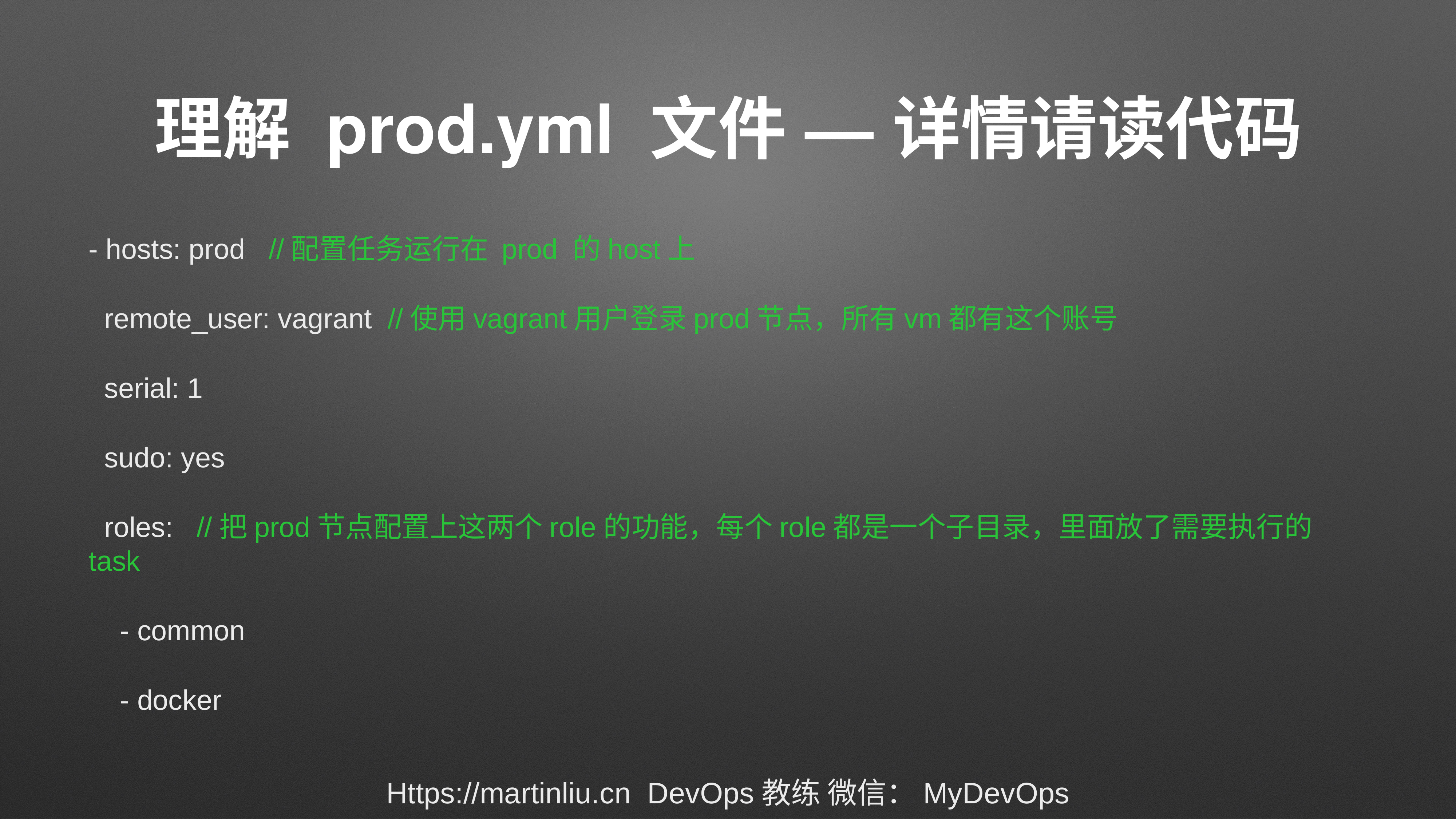

# 理解 prod.yml 文件 — 详情请读代码
- hosts: prod   //配置任务运行在 prod 的host上
  remote_user: vagrant  //使用vagrant用户登录prod节点，所有vm都有这个账号
  serial: 1
  sudo: yes
  roles:   //把prod节点配置上这两个role的功能，每个role都是一个子目录，里面放了需要执行的task
    - common
    - docker